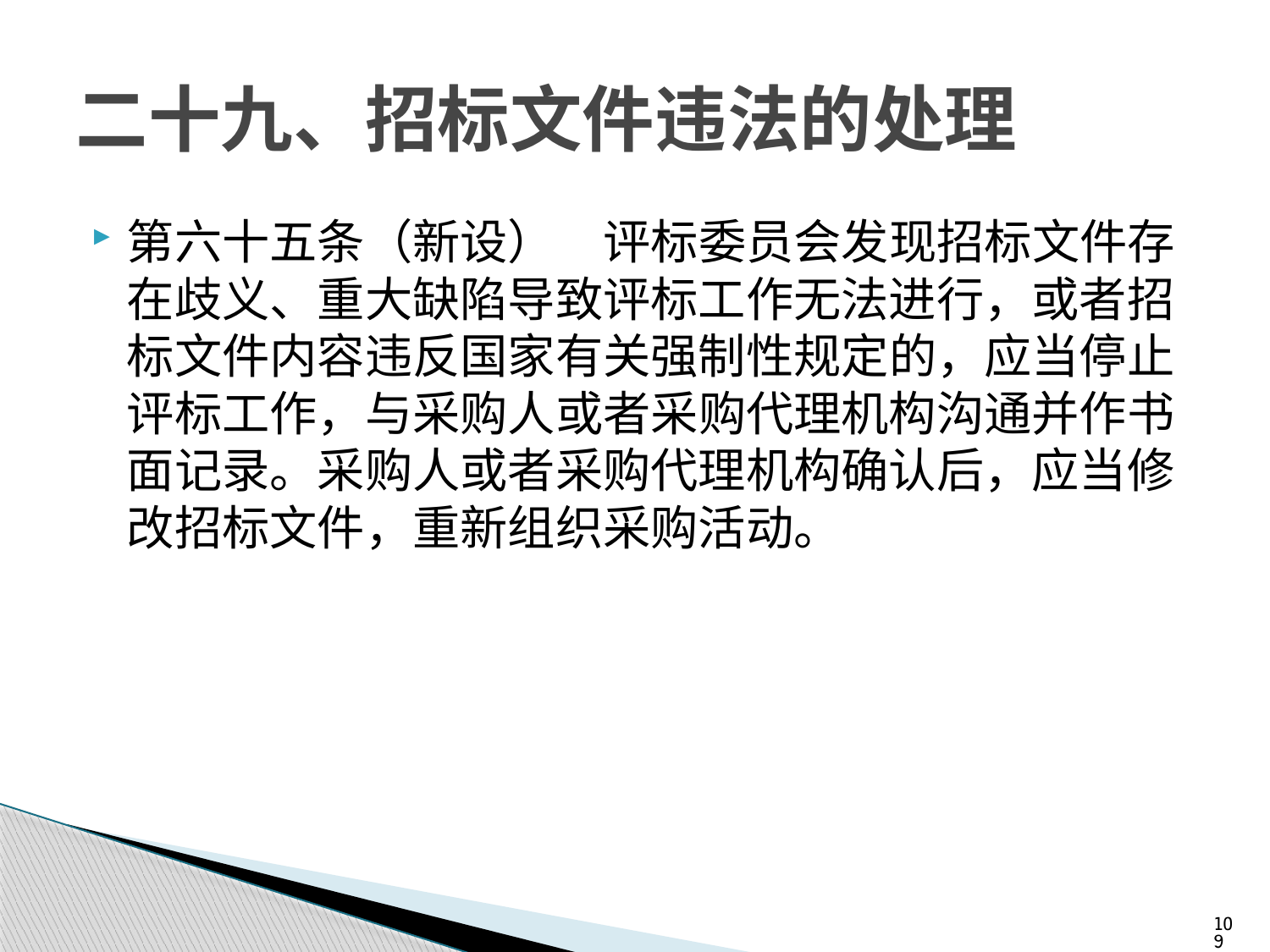

# 二十九、招标文件违法的处理
第六十五条（新设）　评标委员会发现招标文件存在歧义、重大缺陷导致评标工作无法进行，或者招标文件内容违反国家有关强制性规定的，应当停止评标工作，与采购人或者采购代理机构沟通并作书面记录。采购人或者采购代理机构确认后，应当修改招标文件，重新组织采购活动。
109